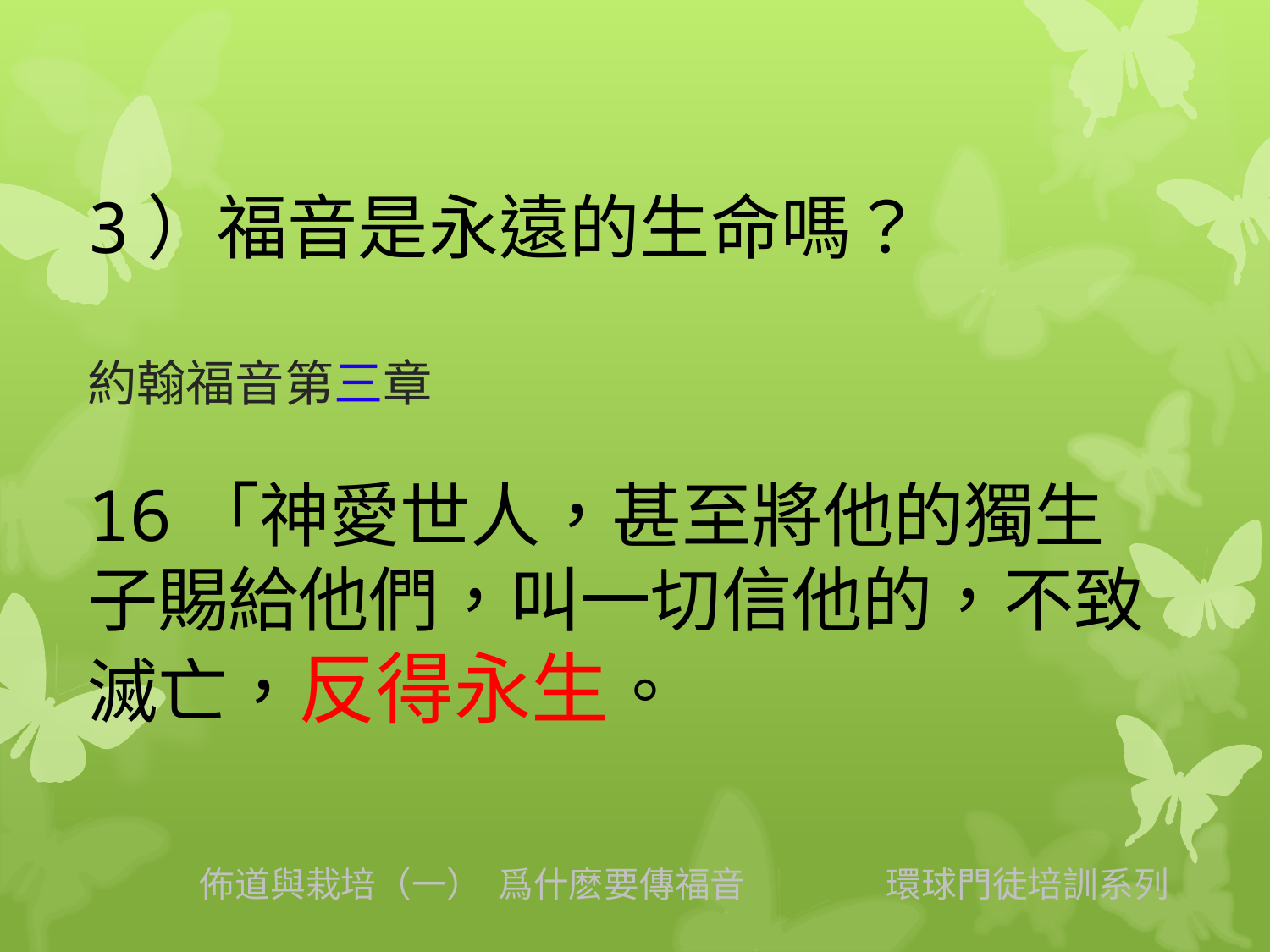

3）福音是永遠的生命嗎？

約翰福音第三章

16「神愛世人，甚至將他的獨生子賜給他們，叫一切信他的，不致滅亡，反得永生。